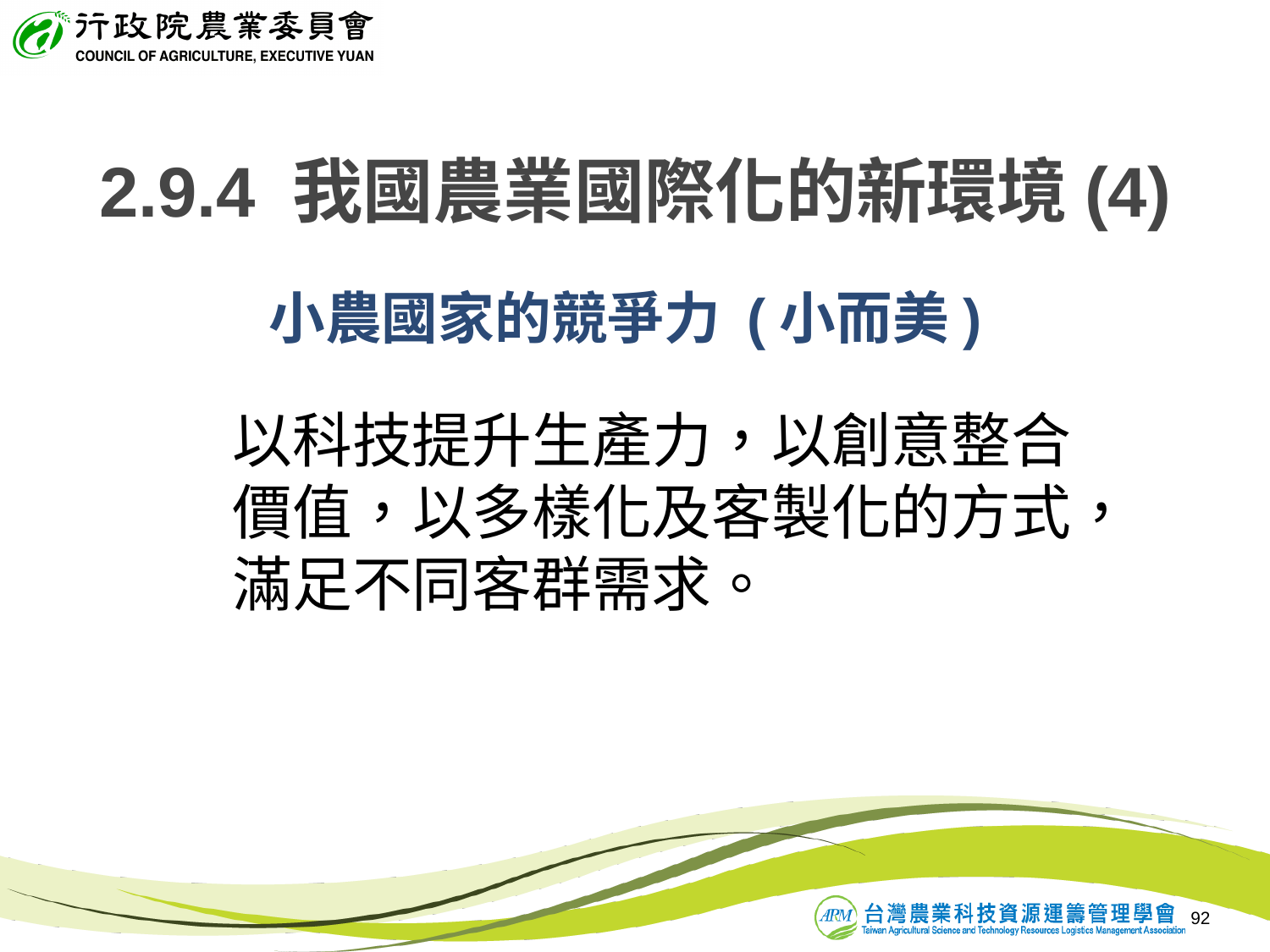

2.9.4 我國農業國際化的新環境(4)
小農國家的競爭力 (小而美)
以科技提升生產力，以創意整合價值，以多樣化及客製化的方式，滿足不同客群需求。
92